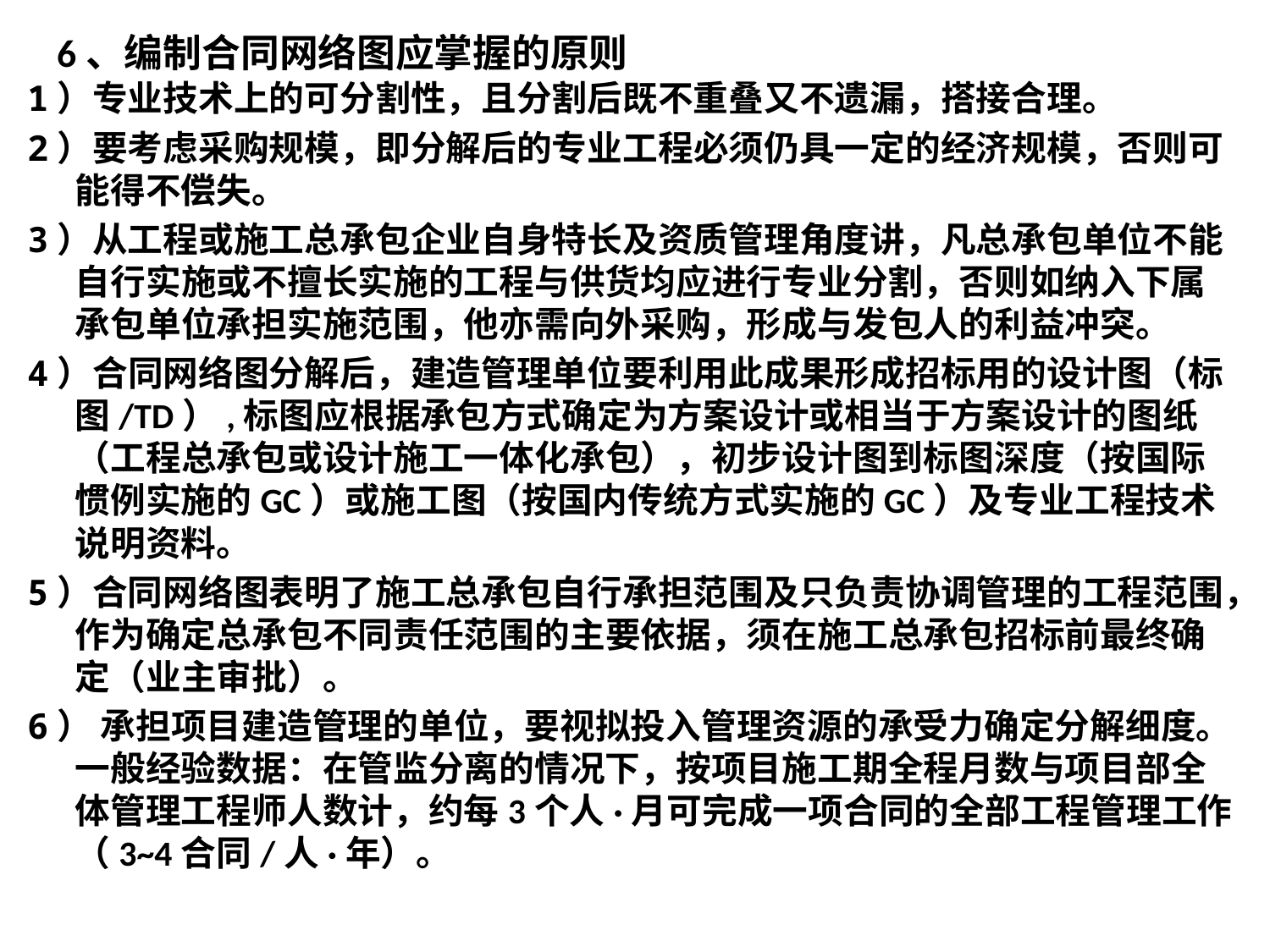

6、编制合同网络图应掌握的原则
1）专业技术上的可分割性，且分割后既不重叠又不遗漏，搭接合理。
2）要考虑采购规模，即分解后的专业工程必须仍具一定的经济规模，否则可能得不偿失。
3）从工程或施工总承包企业自身特长及资质管理角度讲，凡总承包单位不能自行实施或不擅长实施的工程与供货均应进行专业分割，否则如纳入下属承包单位承担实施范围，他亦需向外采购，形成与发包人的利益冲突。
4）合同网络图分解后，建造管理单位要利用此成果形成招标用的设计图（标图/TD）,标图应根据承包方式确定为方案设计或相当于方案设计的图纸（工程总承包或设计施工一体化承包），初步设计图到标图深度（按国际惯例实施的GC）或施工图（按国内传统方式实施的GC）及专业工程技术说明资料。
5）合同网络图表明了施工总承包自行承担范围及只负责协调管理的工程范围，作为确定总承包不同责任范围的主要依据，须在施工总承包招标前最终确定（业主审批）。
6） 承担项目建造管理的单位，要视拟投入管理资源的承受力确定分解细度。一般经验数据：在管监分离的情况下，按项目施工期全程月数与项目部全体管理工程师人数计，约每3个人·月可完成一项合同的全部工程管理工作（3~4合同/人·年）。